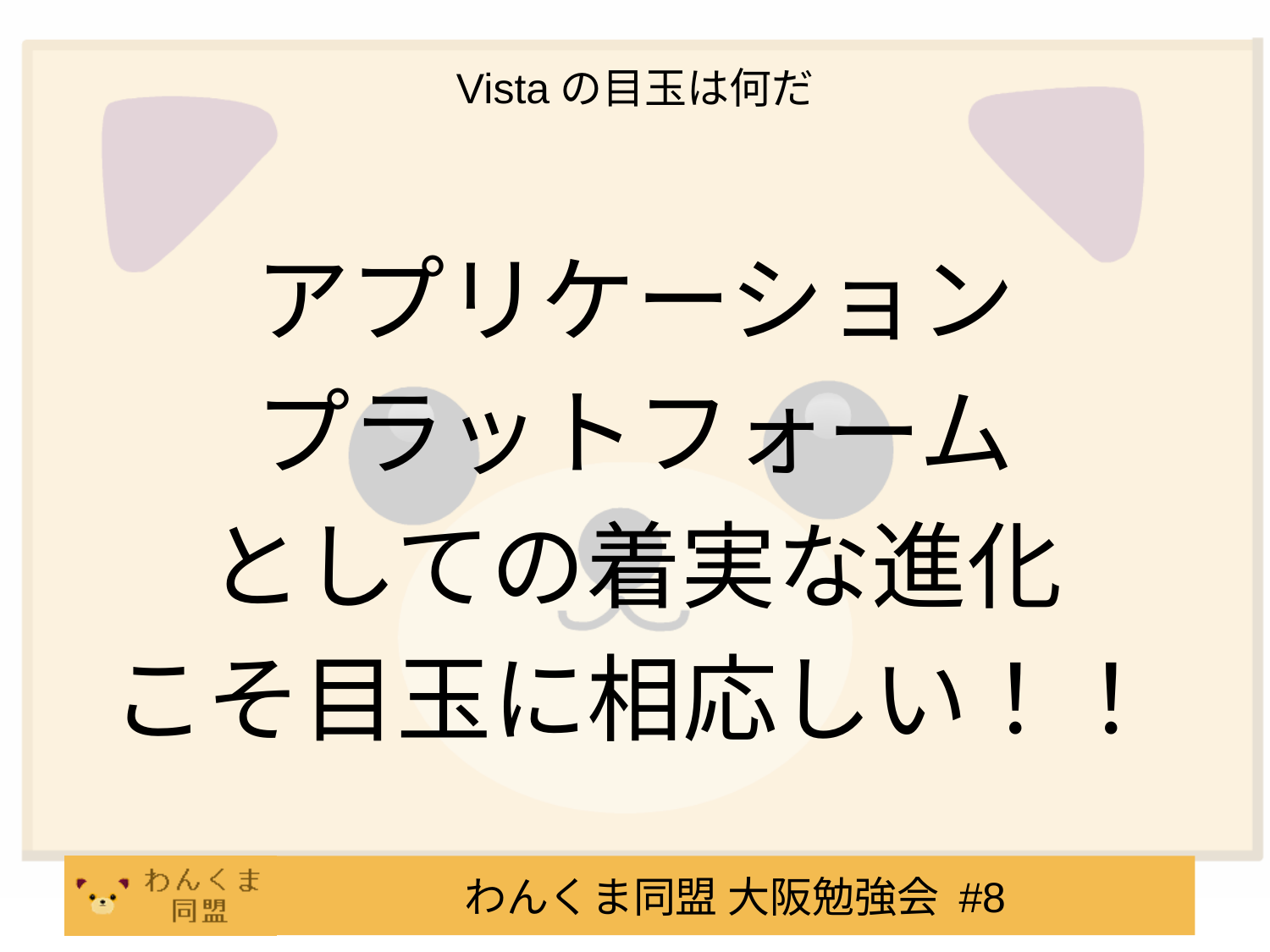

# Vistaの目玉は何だ

アプリケーション
プラットフォーム
としての着実な進化
こそ目玉に相応しい！！